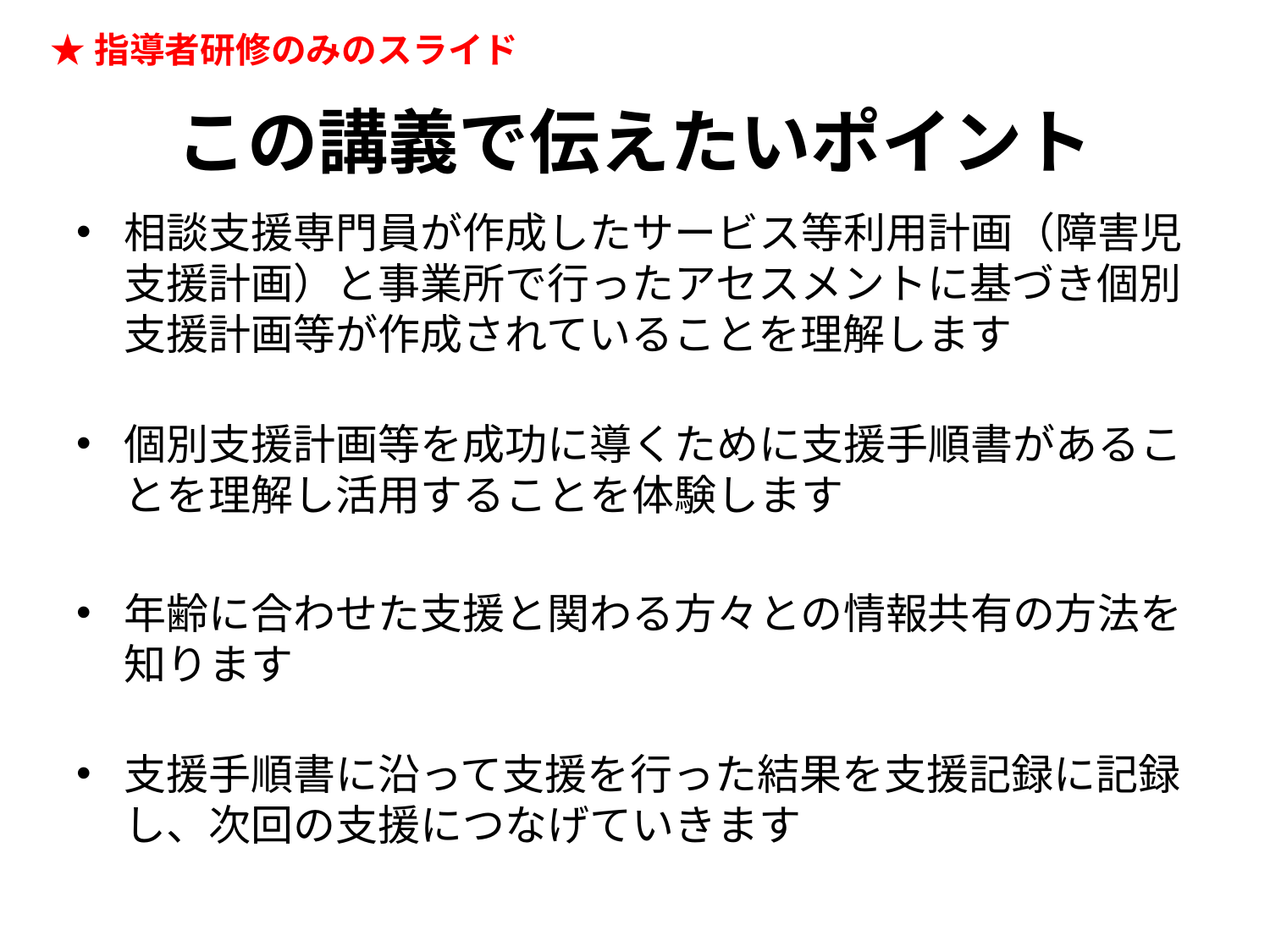

★指導者研修のみのスライド
# この講義で伝えたいポイント
相談支援専門員が作成したサービス等利用計画（障害児支援計画）と事業所で行ったアセスメントに基づき個別支援計画等が作成されていることを理解します
個別支援計画等を成功に導くために支援手順書があることを理解し活用することを体験します

年齢に合わせた支援と関わる方々との情報共有の方法を知ります
支援手順書に沿って支援を行った結果を支援記録に記録し、次回の支援につなげていきます